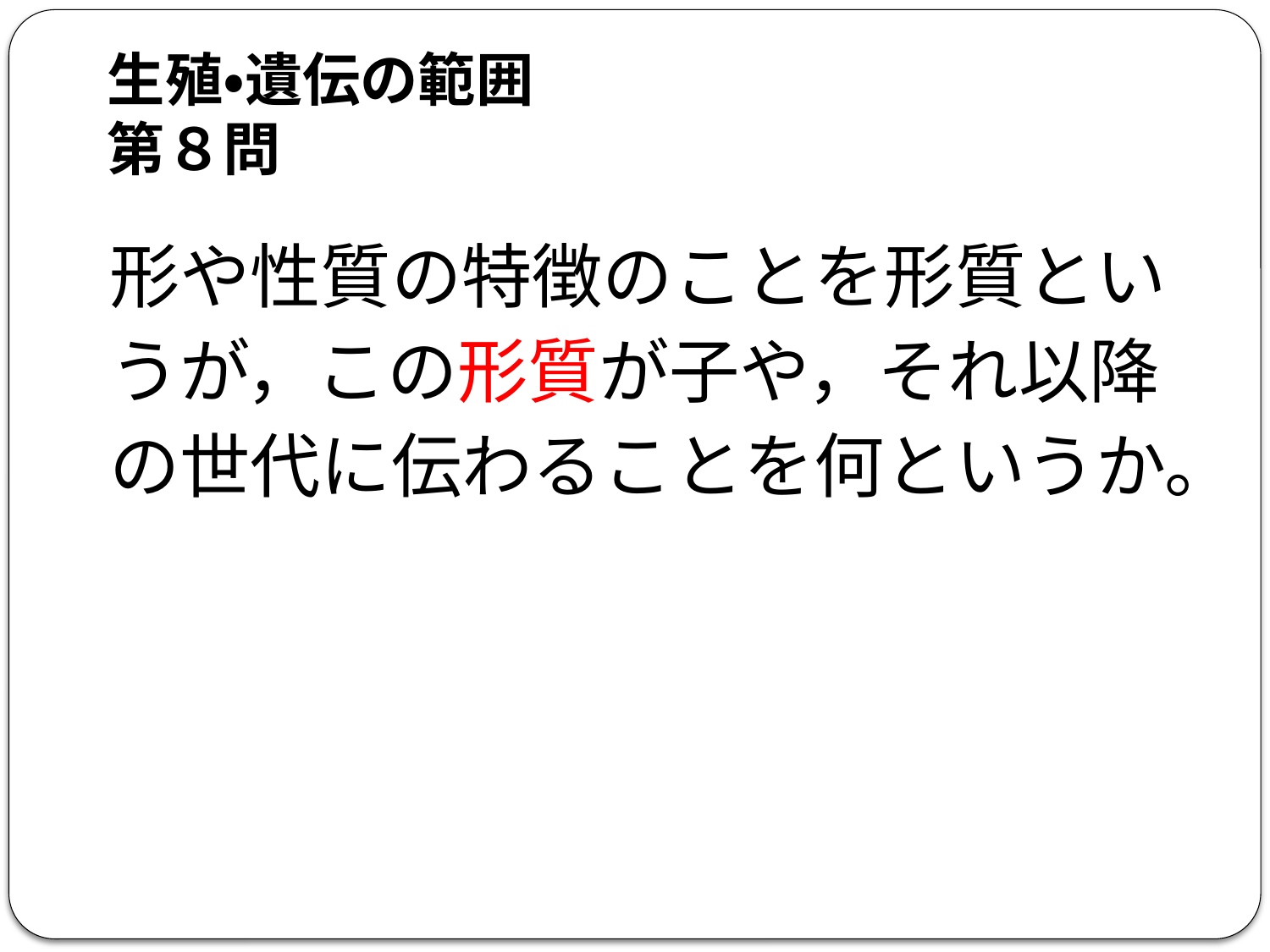

# 生殖・遺伝の範囲 第８問
形や性質の特徴のことを形質とい
うが，この形質が子や，それ以降
の世代に伝わることを何というか。